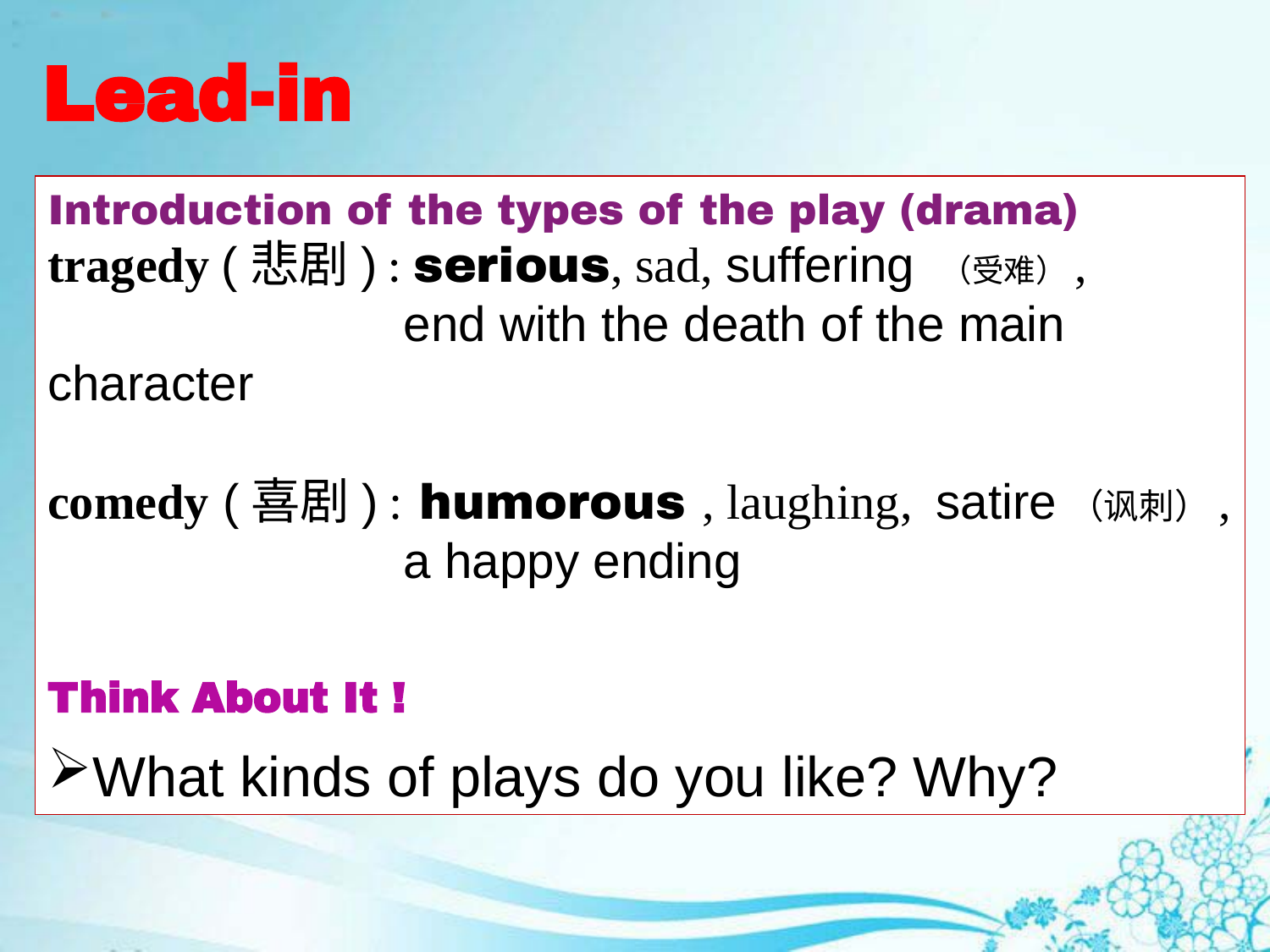

Lead-in
Introduction of the types of the play (drama)
tragedy (悲剧) : serious, sad, suffering （受难）,
                             end with the death of the main character

comedy (喜剧) : humorous , laughing,  satire（讽刺）,
                             a happy ending

Think About It !
What kinds of plays do you like? Why?